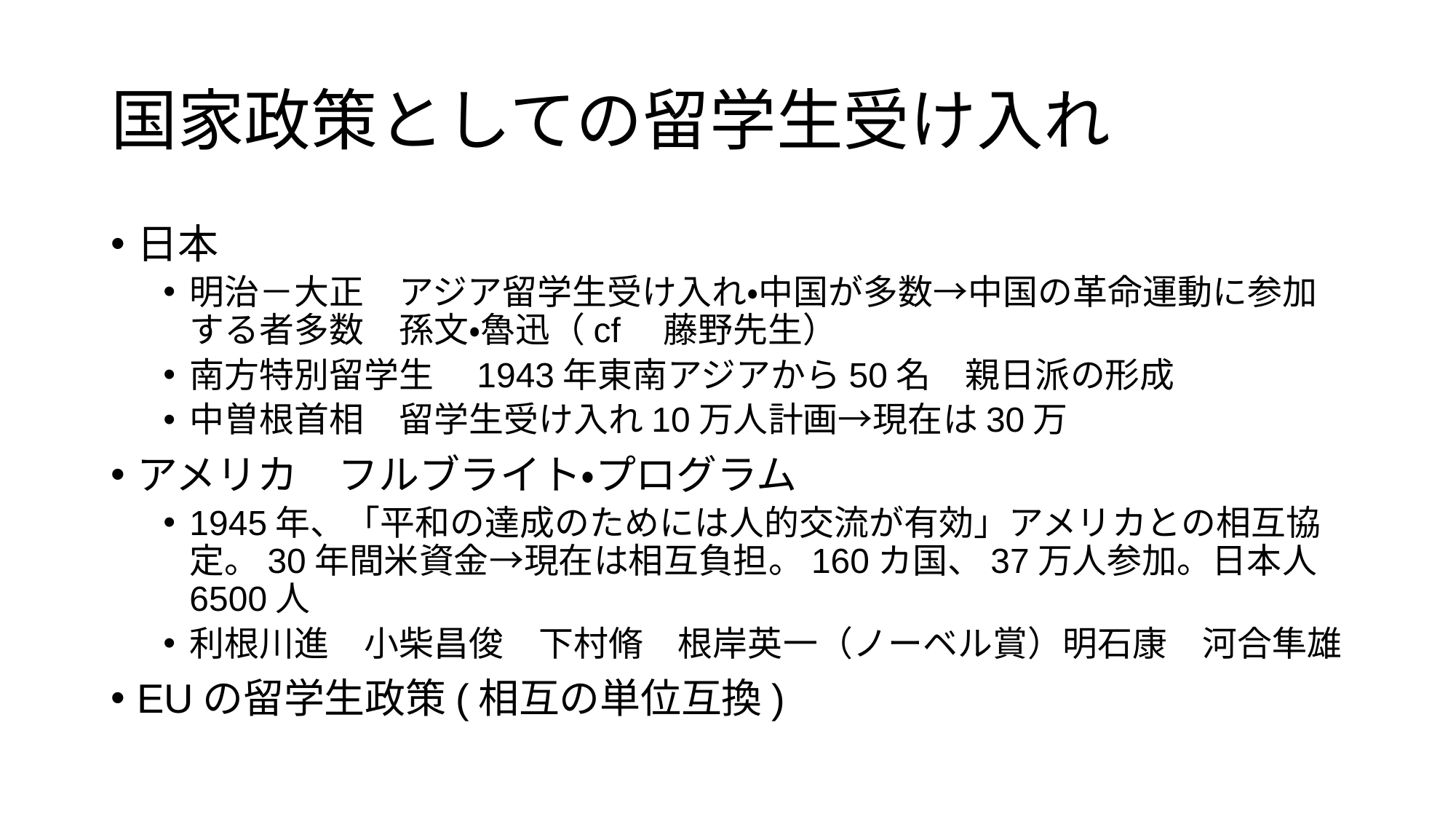

# 国家政策としての留学生受け入れ
日本
明治－大正　アジア留学生受け入れ・中国が多数→中国の革命運動に参加する者多数　孫文・魯迅（cf　藤野先生）
南方特別留学生　1943年東南アジアから50名　親日派の形成
中曽根首相　留学生受け入れ10万人計画→現在は30万
アメリカ　フルブライト・プログラム
1945年、「平和の達成のためには人的交流が有効」アメリカとの相互協定。30年間米資金→現在は相互負担。160カ国、37万人参加。日本人6500人
利根川進　小柴昌俊　下村脩　根岸英一（ノーベル賞）明石康　河合隼雄
EUの留学生政策(相互の単位互換)